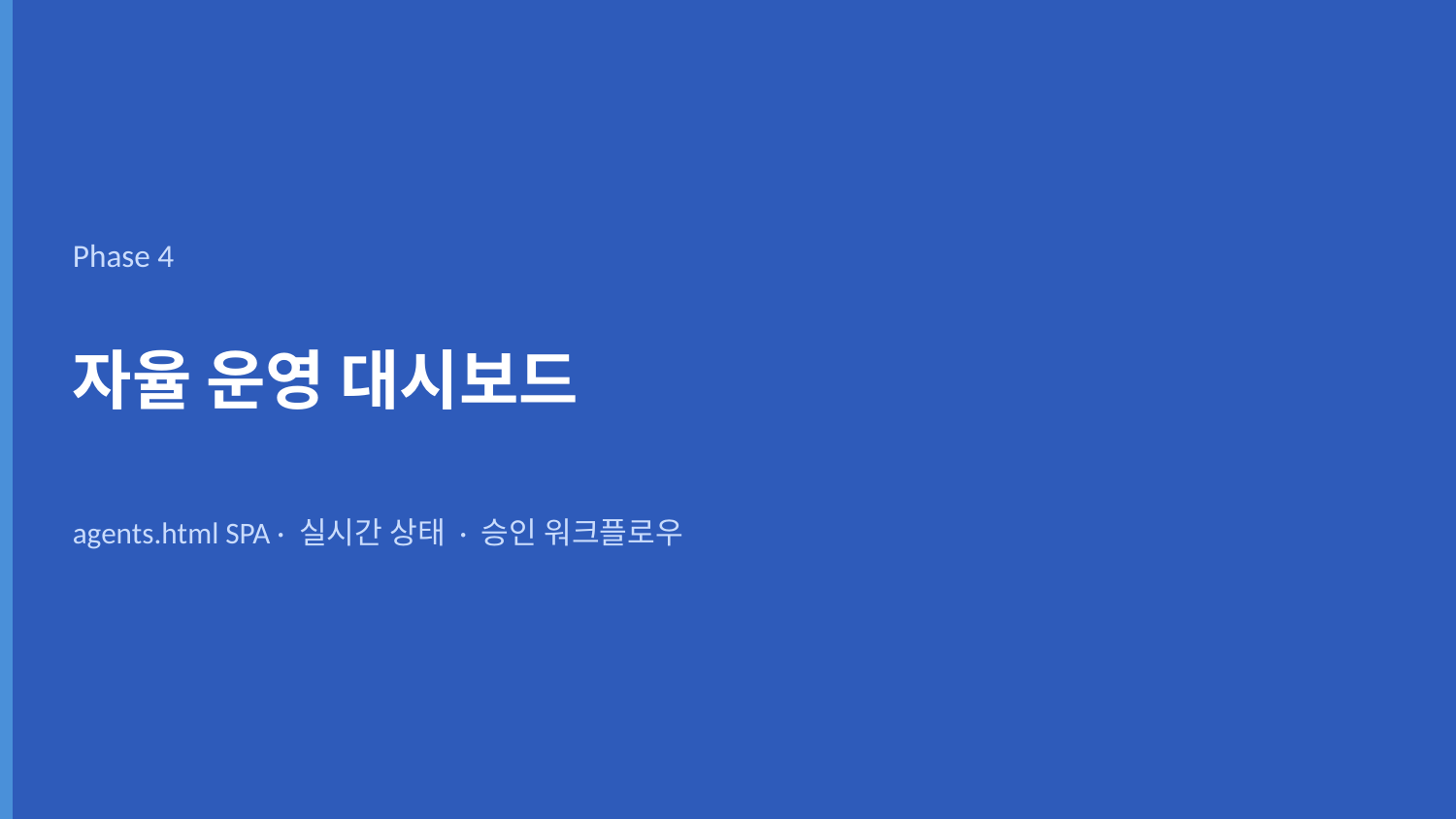

Phase 4
자율 운영 대시보드
agents.html SPA · 실시간 상태 · 승인 워크플로우